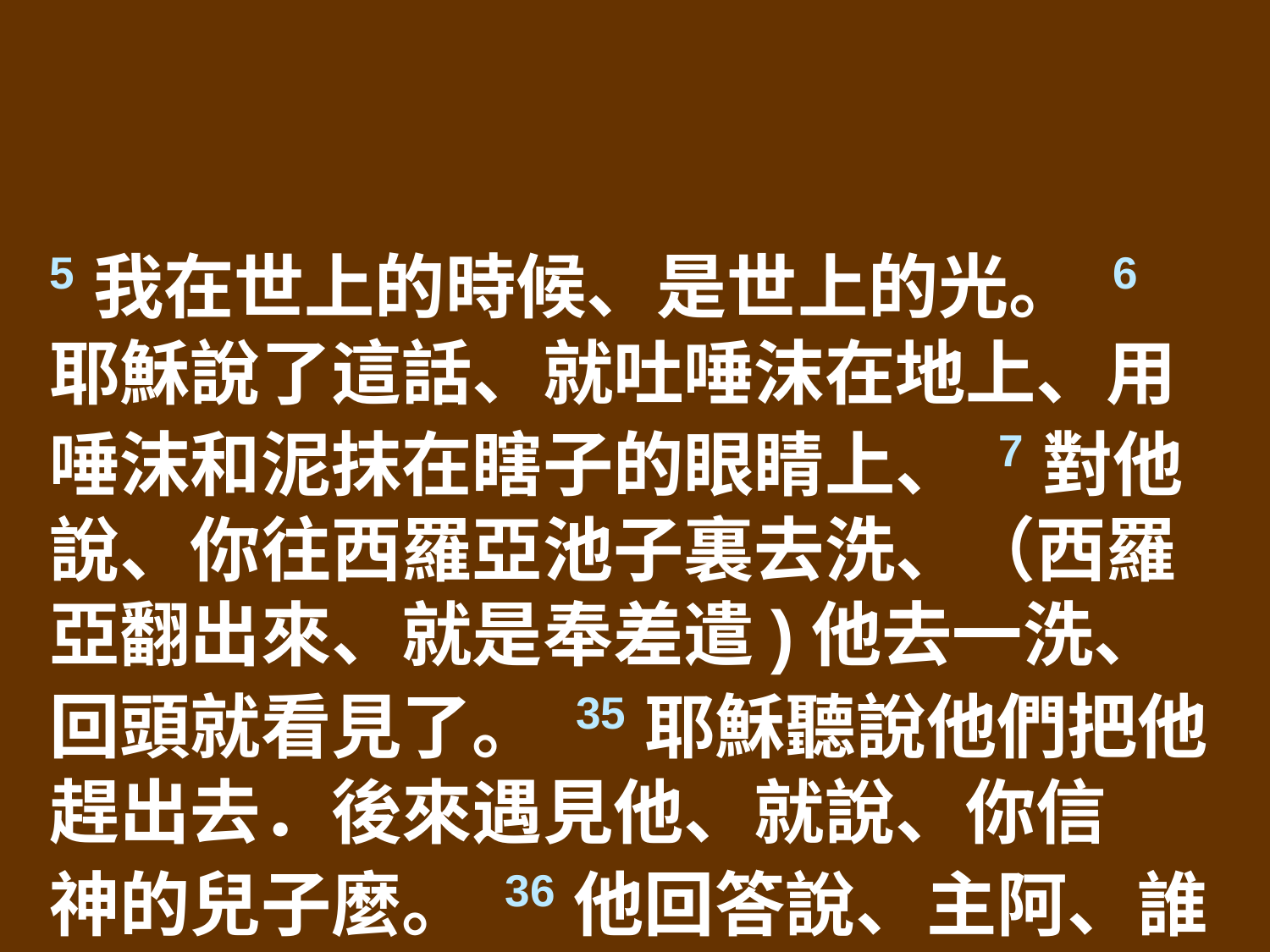

5我在世上的時候、是世上的光。 6耶穌說了這話、就吐唾沫在地上、用唾沫和泥抹在瞎子的眼睛上、 7對他說、你往西羅亞池子裏去洗、（西羅亞翻出來、就是奉差遣)他去一洗、回頭就看見了。 35耶穌聽說他們把他趕出去．後來遇見他、就說、你信　神的兒子麼。 36他回答說、主阿、誰是　神的兒子、叫我信他呢。 37耶穌說、你已經看見他、現在和你說話的就是他。